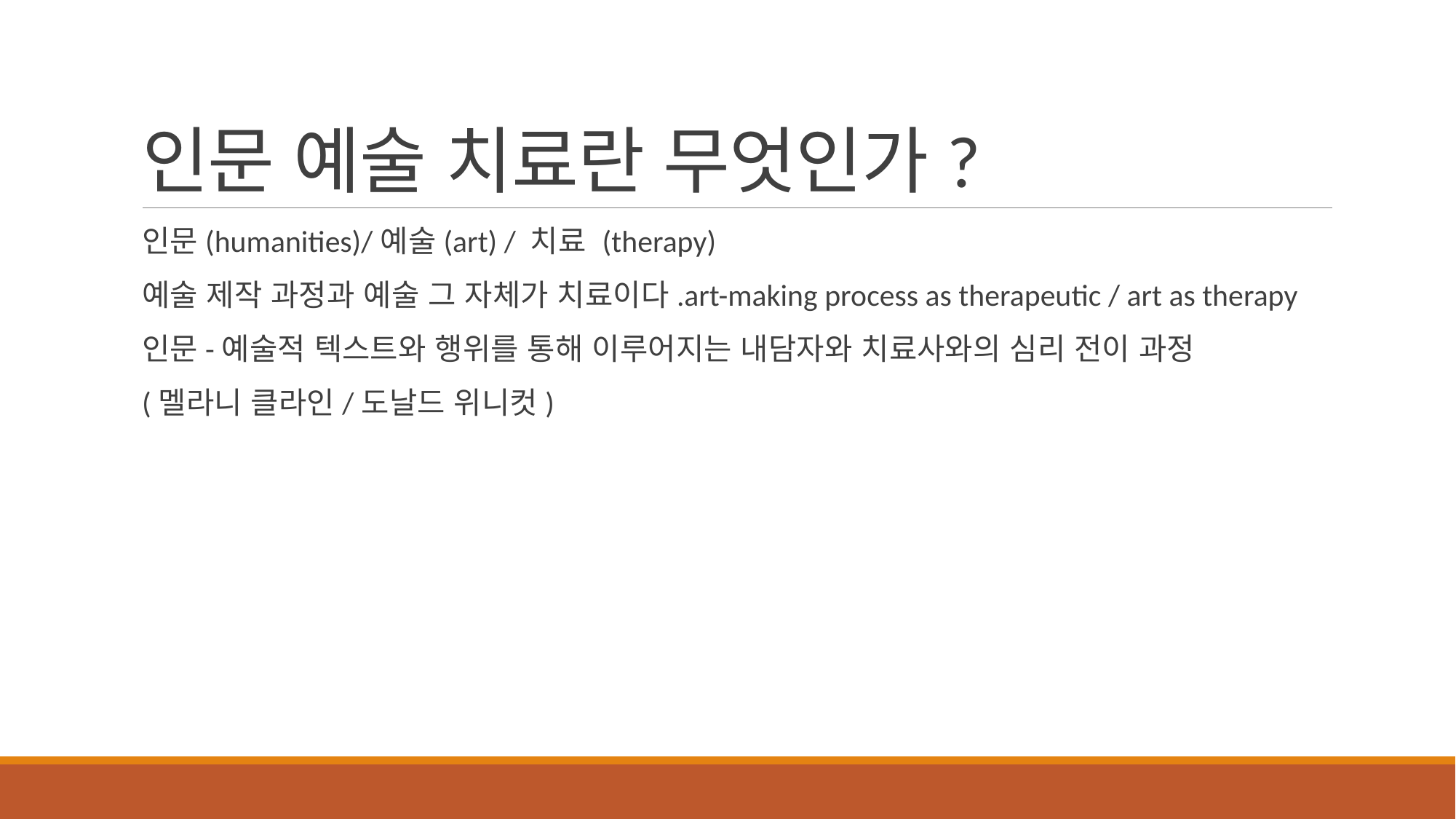

# 인문 예술 치료란 무엇인가?
인문(humanities)/예술(art) / 치료 (therapy)
예술 제작 과정과 예술 그 자체가 치료이다.art-making process as therapeutic / art as therapy
인문-예술적 텍스트와 행위를 통해 이루어지는 내담자와 치료사와의 심리 전이 과정
(멜라니 클라인/도날드 위니컷)